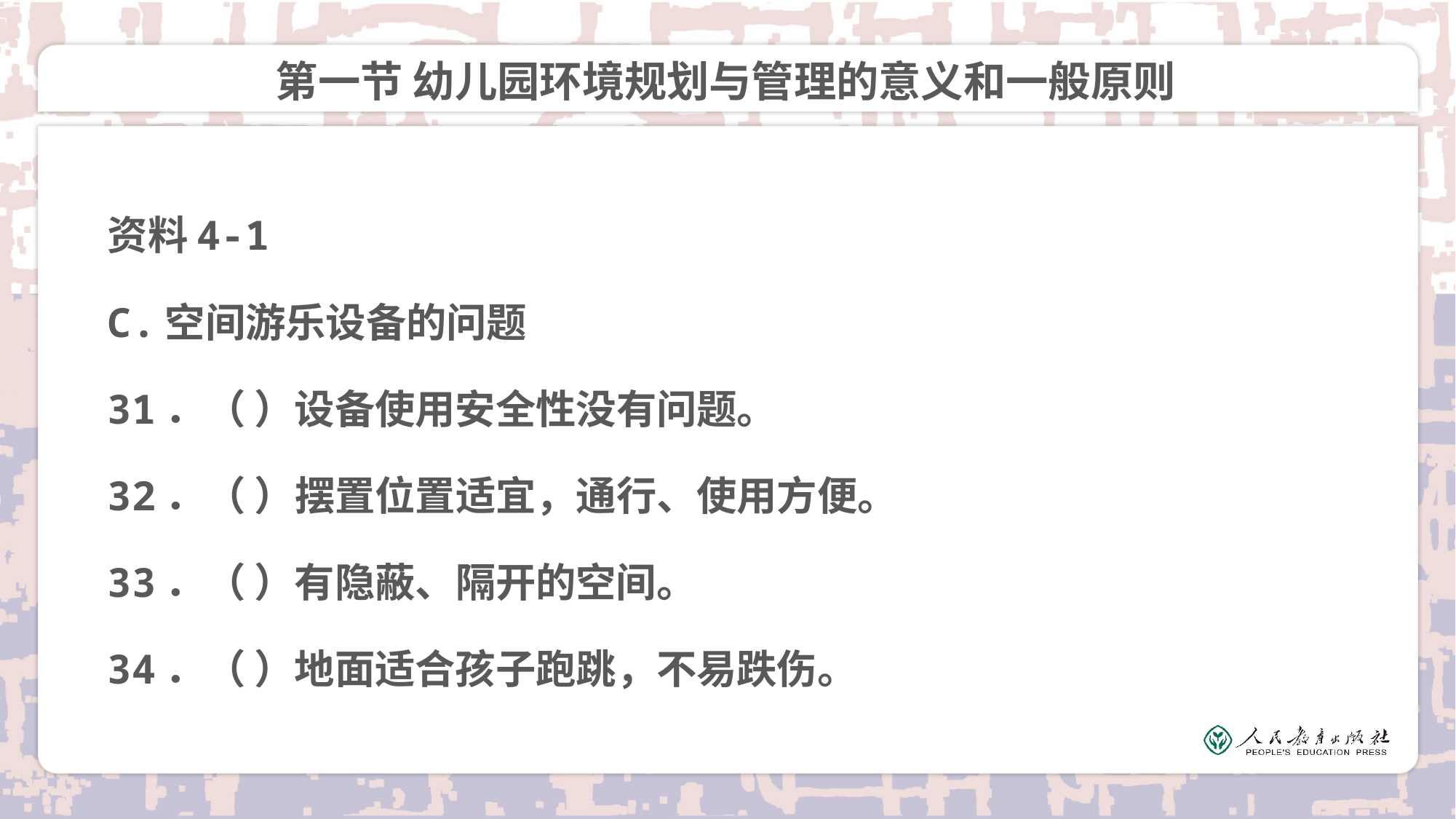

# 第一节 幼儿园环境规划与管理的意义和一般原则
资料4-1
C.空间游乐设备的问题
31．（ ）设备使用安全性没有问题。
32．（ ）摆置位置适宜，通行、使用方便。
33．（ ）有隐蔽、隔开的空间。
34．（ ）地面适合孩子跑跳，不易跌伤。